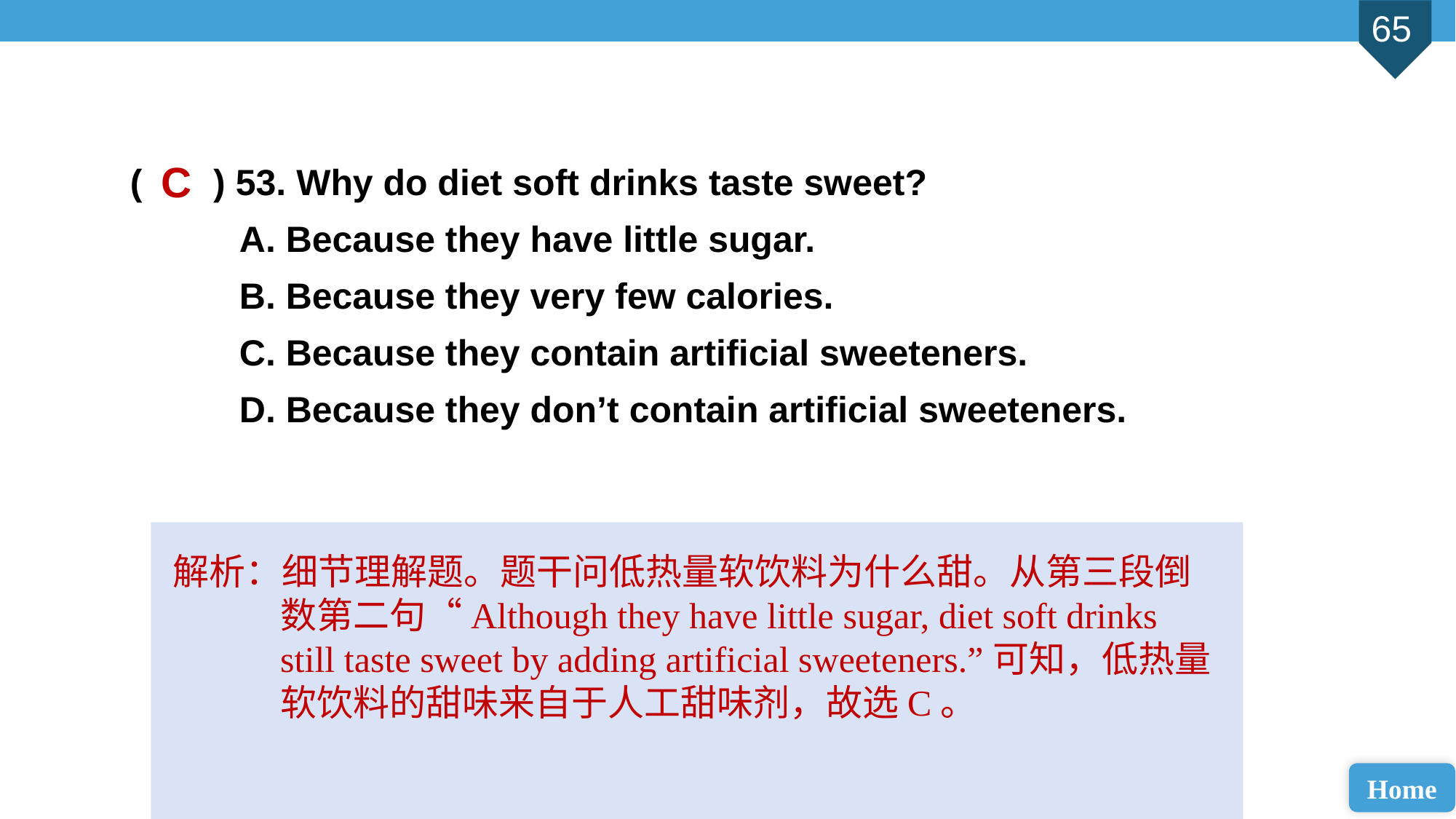

(       ) 53. Why do diet soft drinks taste sweet?
A. Because they have little sugar.
B. Because they very few calories.
C. Because they contain artificial sweeteners.
D. Because they don’t contain artificial sweeteners.
C

解析：细节理解题。题干问低热量软饮料为什么甜。从第三段倒数第二句“Although they have little sugar, diet soft drinks still taste sweet by adding artificial sweeteners.”可知，低热量软饮料的甜味来自于人工甜味剂，故选C。